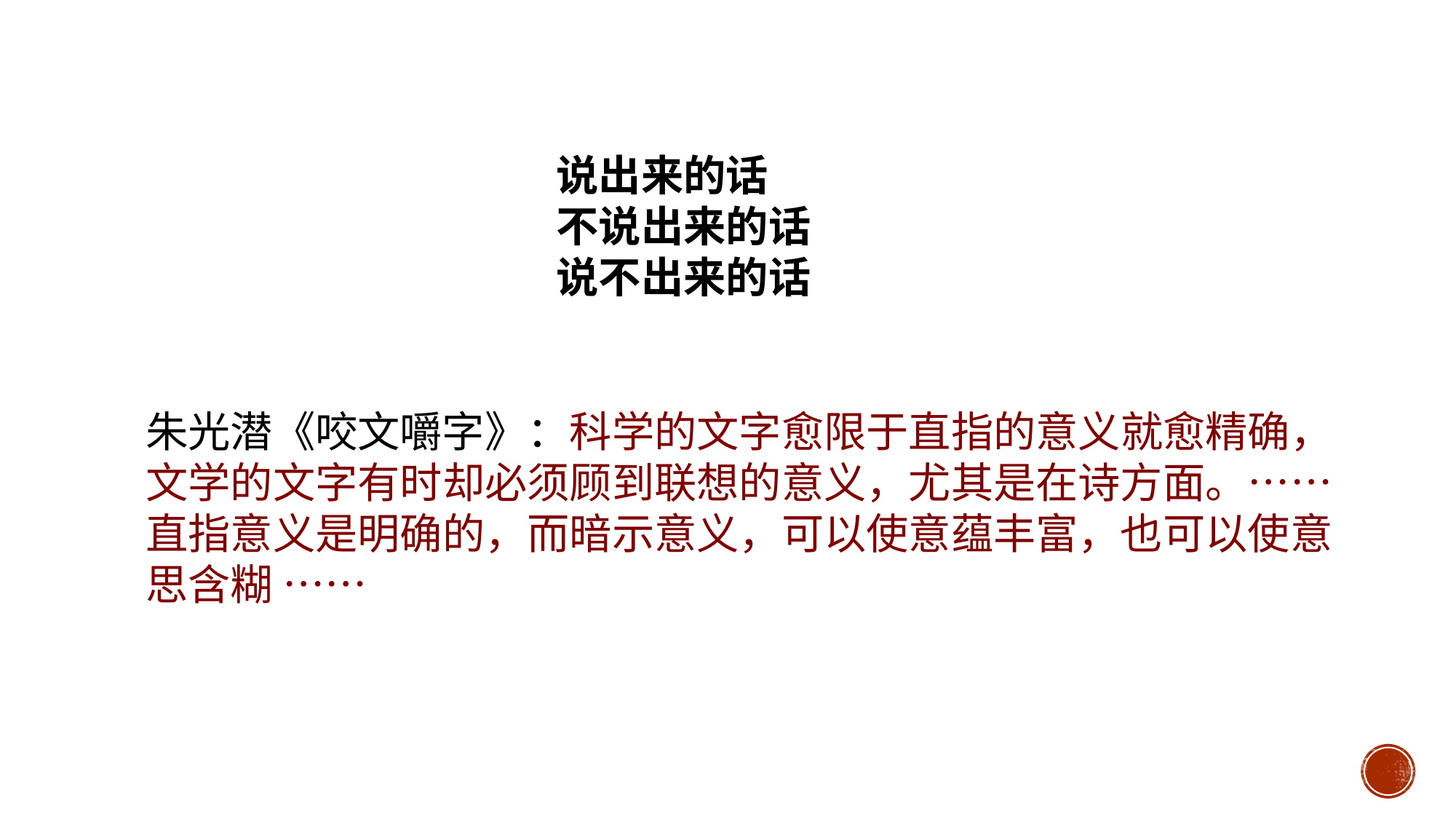

说出来的话
不说出来的话
说不出来的话
朱光潜《咬文嚼字》：科学的文字愈限于直指的意义就愈精确，文学的文字有时却必须顾到联想的意义，尤其是在诗方面。……直指意义是明确的，而暗示意义，可以使意蕴丰富，也可以使意思含糊 ……